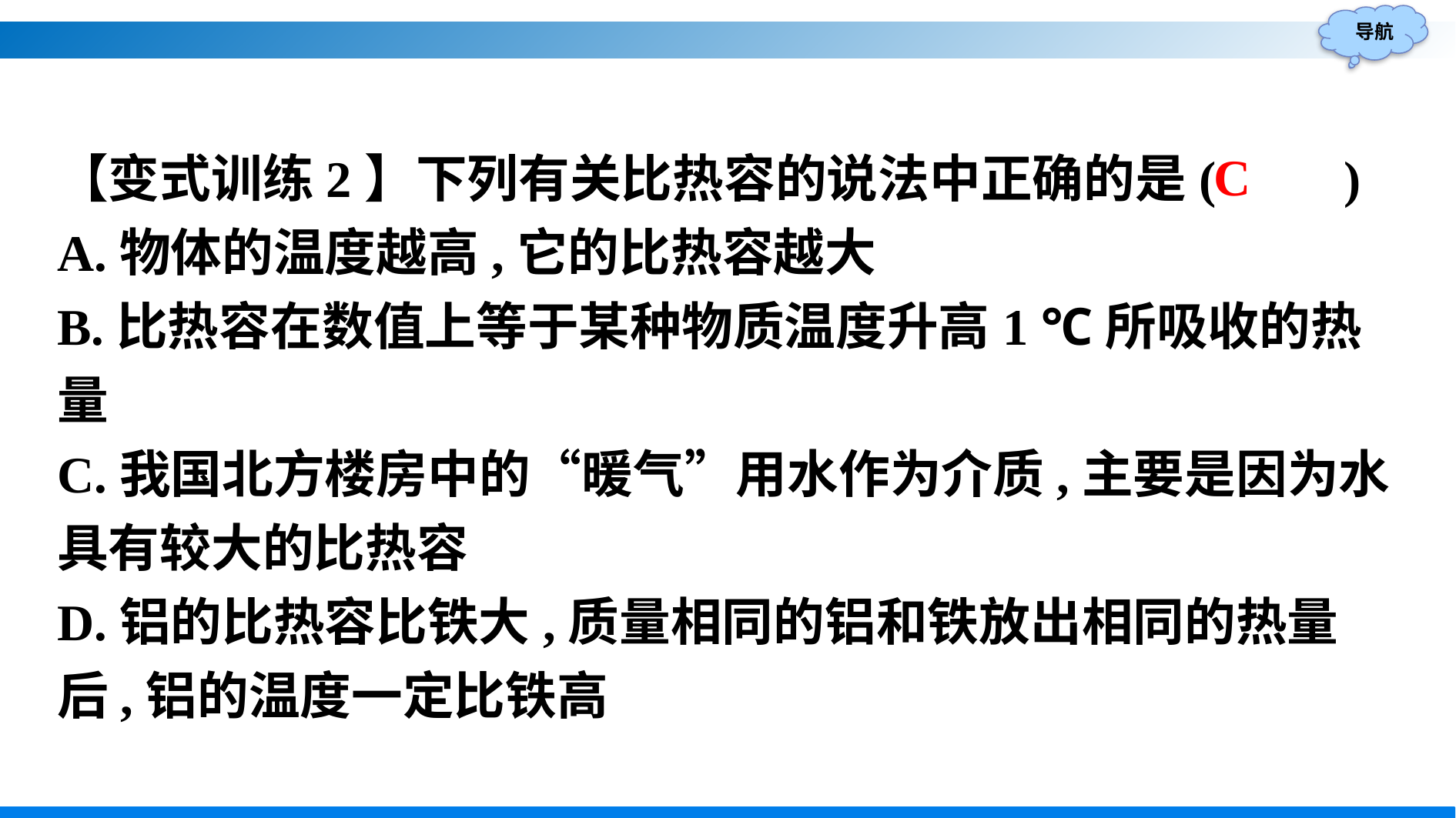

【变式训练2】下列有关比热容的说法中正确的是(　　)
A.物体的温度越高,它的比热容越大
B.比热容在数值上等于某种物质温度升高1 ℃所吸收的热量
C.我国北方楼房中的“暖气”用水作为介质,主要是因为水具有较大的比热容
D.铝的比热容比铁大,质量相同的铝和铁放出相同的热量后,铝的温度一定比铁高
C